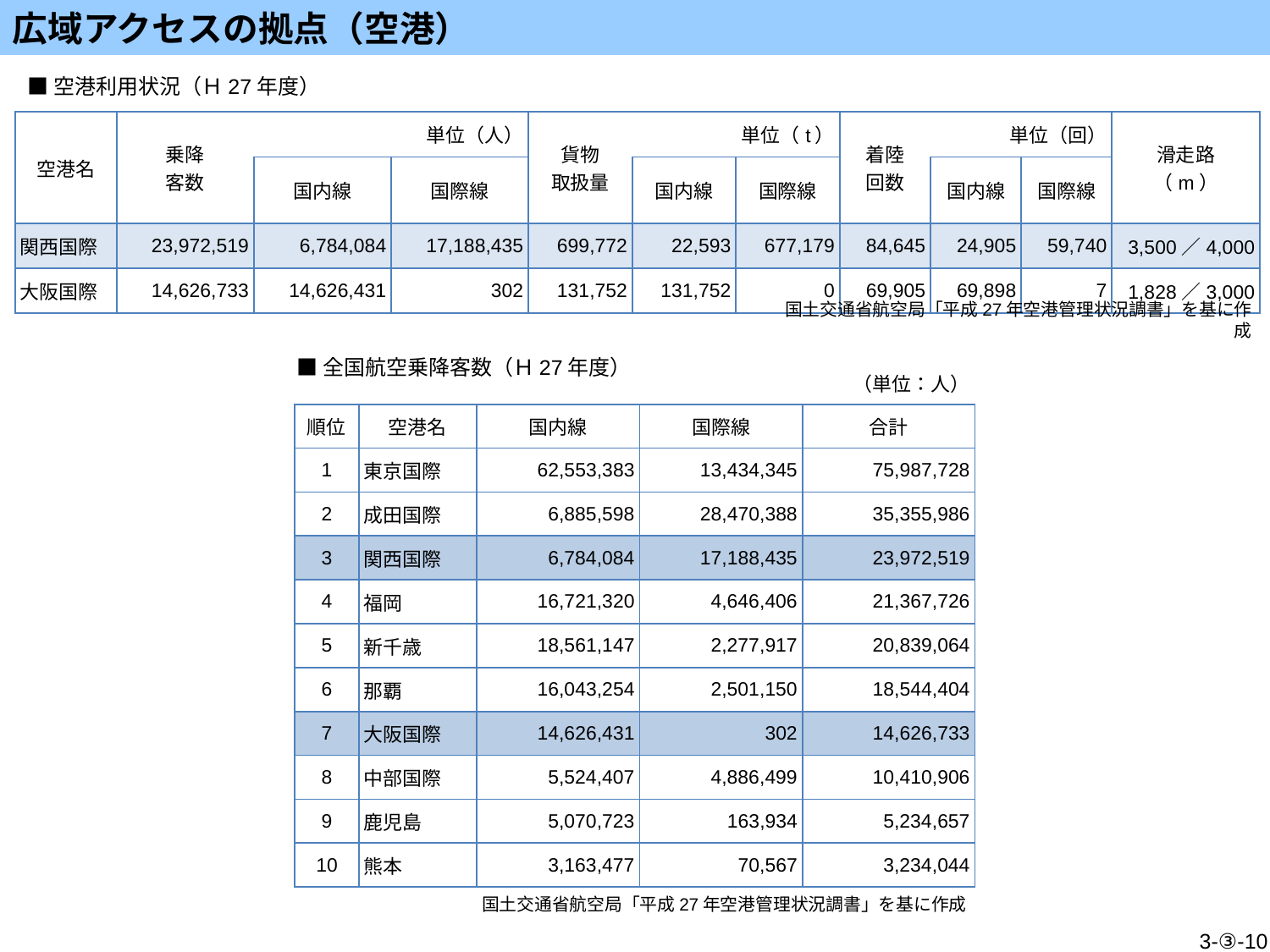

広域アクセスの拠点（空港）
■空港利用状況（Ｈ27年度）
| 空港名 | 乗降 客数 | 単位（人） |  | 貨物 取扱量 | 単位（t） |  | 着陸 回数 | 単位（回） |  | 滑走路 （m） |
| --- | --- | --- | --- | --- | --- | --- | --- | --- | --- | --- |
|  |  | 国内線 | 国際線 |  | 国内線 | 国際線 |  | 国内線 | 国際線 |  |
| 関西国際 | 23,972,519 | 6,784,084 | 17,188,435 | 699,772 | 22,593 | 677,179 | 84,645 | 24,905 | 59,740 | 3,500／4,000 |
| 大阪国際 | 14,626,733 | 14,626,431 | 302 | 131,752 | 131,752 | 0 | 69,905 | 69,898 | 7 | 1,828／3,000 |
国土交通省航空局「平成27年空港管理状況調書」を基に作成
■全国航空乗降客数（Ｈ27年度）
|  |  |  |  | （単位：人） |
| --- | --- | --- | --- | --- |
| 順位 | 空港名 | 国内線 | 国際線 | 合計 |
| 1 | 東京国際 | 62,553,383 | 13,434,345 | 75,987,728 |
| 2 | 成田国際 | 6,885,598 | 28,470,388 | 35,355,986 |
| 3 | 関西国際 | 6,784,084 | 17,188,435 | 23,972,519 |
| 4 | 福岡 | 16,721,320 | 4,646,406 | 21,367,726 |
| 5 | 新千歳 | 18,561,147 | 2,277,917 | 20,839,064 |
| 6 | 那覇 | 16,043,254 | 2,501,150 | 18,544,404 |
| 7 | 大阪国際 | 14,626,431 | 302 | 14,626,733 |
| 8 | 中部国際 | 5,524,407 | 4,886,499 | 10,410,906 |
| 9 | 鹿児島 | 5,070,723 | 163,934 | 5,234,657 |
| 10 | 熊本 | 3,163,477 | 70,567 | 3,234,044 |
国土交通省航空局「平成27年空港管理状況調書」を基に作成
3-③-10